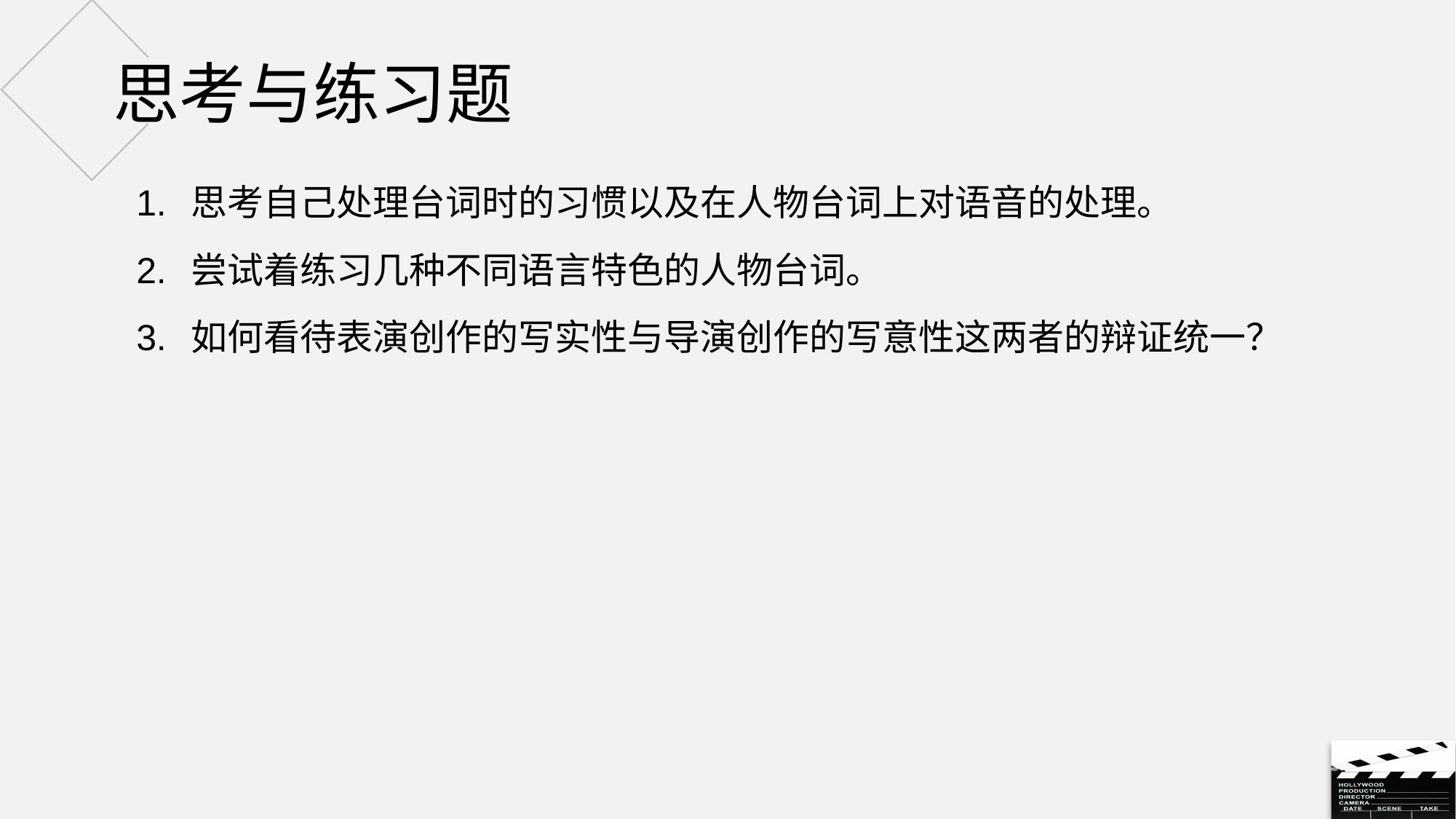

# 思考与练习题
思考自己处理台词时的习惯以及在人物台词上对语音的处理。
尝试着练习几种不同语言特色的人物台词。
如何看待表演创作的写实性与导演创作的写意性这两者的辩证统一？